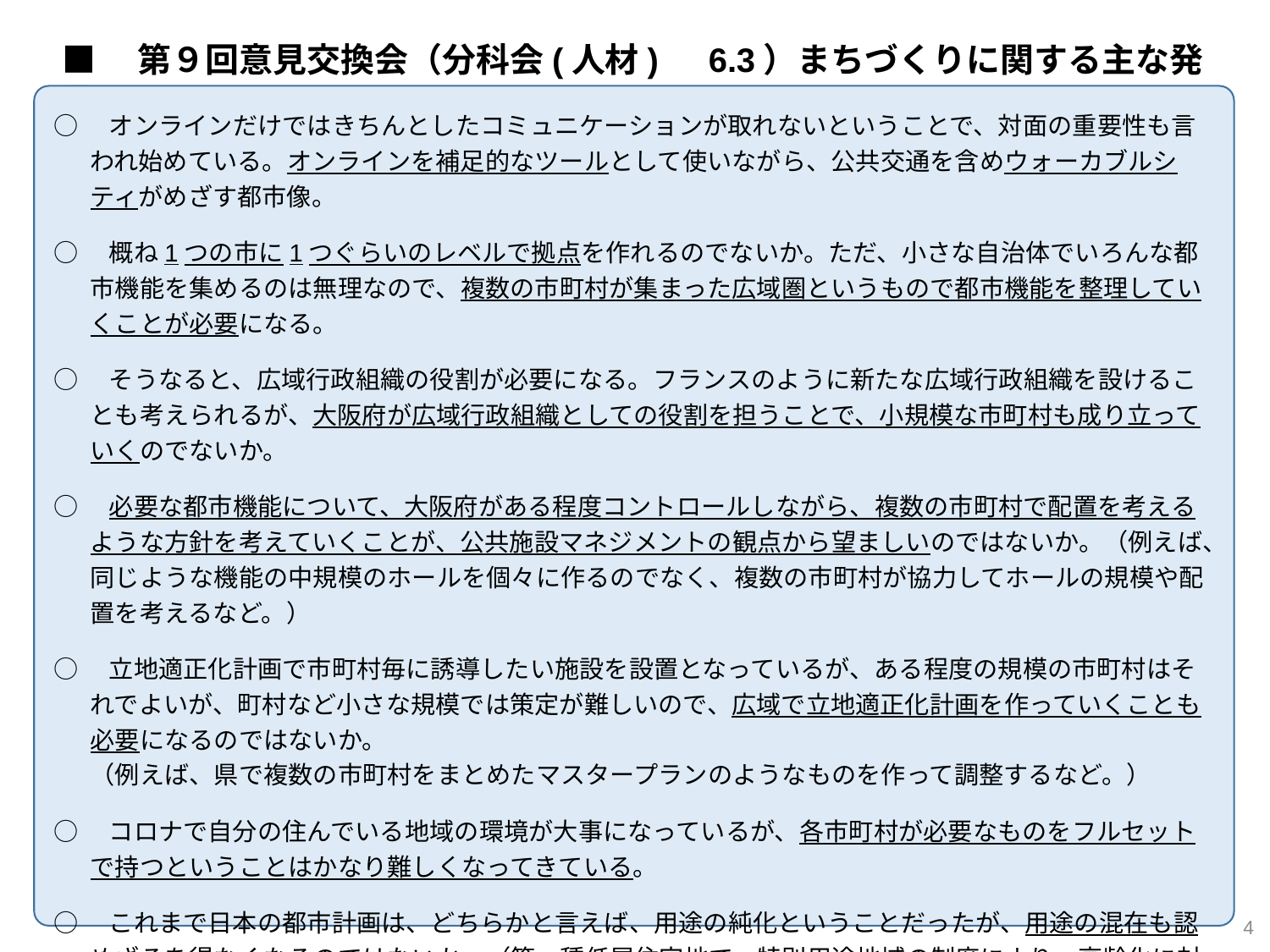

■　第９回意見交換会（分科会(人材)　6.3）まちづくりに関する主な発言

○　オンラインだけではきちんとしたコミュニケーションが取れないということで、対面の重要性も言われ始めている。オンラインを補足的なツールとして使いながら、公共交通を含めウォーカブルシティがめざす都市像。
○　概ね1つの市に1つぐらいのレベルで拠点を作れるのでないか。ただ、小さな自治体でいろんな都市機能を集めるのは無理なので、複数の市町村が集まった広域圏というもので都市機能を整理していくことが必要になる。
○　そうなると、広域行政組織の役割が必要になる。フランスのように新たな広域行政組織を設けることも考えられるが、大阪府が広域行政組織としての役割を担うことで、小規模な市町村も成り立っていくのでないか。
○　必要な都市機能について、大阪府がある程度コントロールしながら、複数の市町村で配置を考えるような方針を考えていくことが、公共施設マネジメントの観点から望ましいのではないか。（例えば、同じような機能の中規模のホールを個々に作るのでなく、複数の市町村が協力してホールの規模や配置を考えるなど。）
○　立地適正化計画で市町村毎に誘導したい施設を設置となっているが、ある程度の規模の市町村はそれでよいが、町村など小さな規模では策定が難しいので、広域で立地適正化計画を作っていくことも必要になるのではないか。
（例えば、県で複数の市町村をまとめたマスタープランのようなものを作って調整するなど。）
○　コロナで自分の住んでいる地域の環境が大事になっているが、各市町村が必要なものをフルセットで持つということはかなり難しくなってきている。
○　これまで日本の都市計画は、どちらかと言えば、用途の純化ということだったが、用途の混在も認めざるを得なくなるのではないか。（第一種低層住宅地で、特別用途地域の制度により、高齢化に対応してコンビニの出店を認めるなど。）さらには、1つの施設の中で、複数の機能を持つようなことも考えていく必要があるのではないか。（例えば、学校を昼間は子供が使い、夜や土日は地域のコミュニティのための施設として使うなど。）

5
4